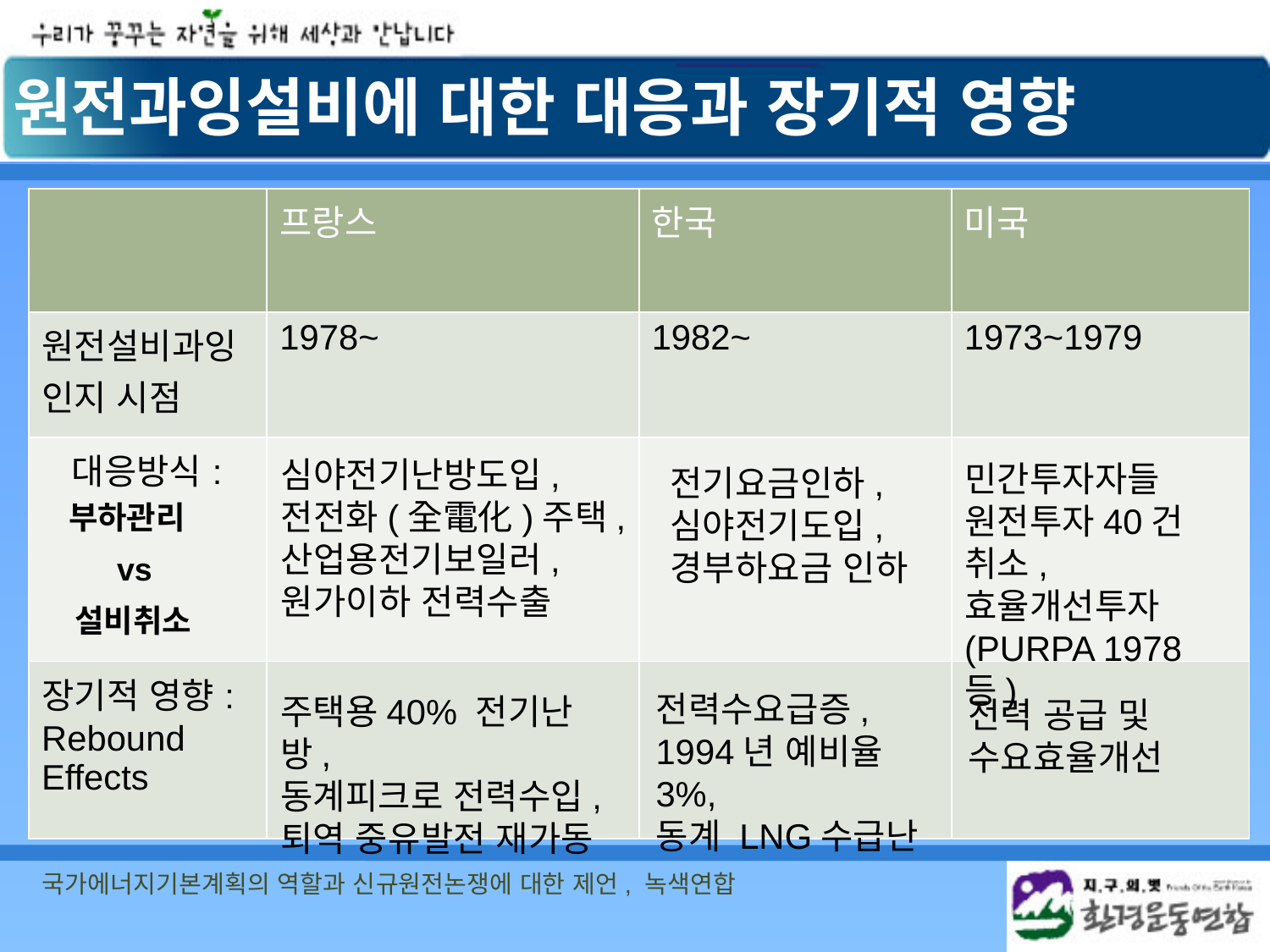

# 원전과잉설비에 대한 대응과 장기적 영향
|  | 프랑스 | 한국 | 미국 |
| --- | --- | --- | --- |
| 원전설비과잉 인지 시점 | 1978~ | 1982~ | 1973~1979 |
| 대응방식: |  |  |  |
| 장기적 영향: Rebound Effects |  |  |  |
심야전기난방도입, 전전화(全電化)주택,
산업용전기보일러,
원가이하 전력수출
민간투자자들 원전투자40건 취소,
효율개선투자
(PURPA 1978 등)
전기요금인하,
심야전기도입,
경부하요금 인하
부하관리
vs
설비취소
전력수요급증,
1994년 예비율3%,
동계 LNG수급난
주택용40% 전기난방,
동계피크로 전력수입,
퇴역 중유발전 재가동
전력 공급 및
수요효율개선
국가에너지기본계획의 역할과 신규원전논쟁에 대한 제언, 녹색연합